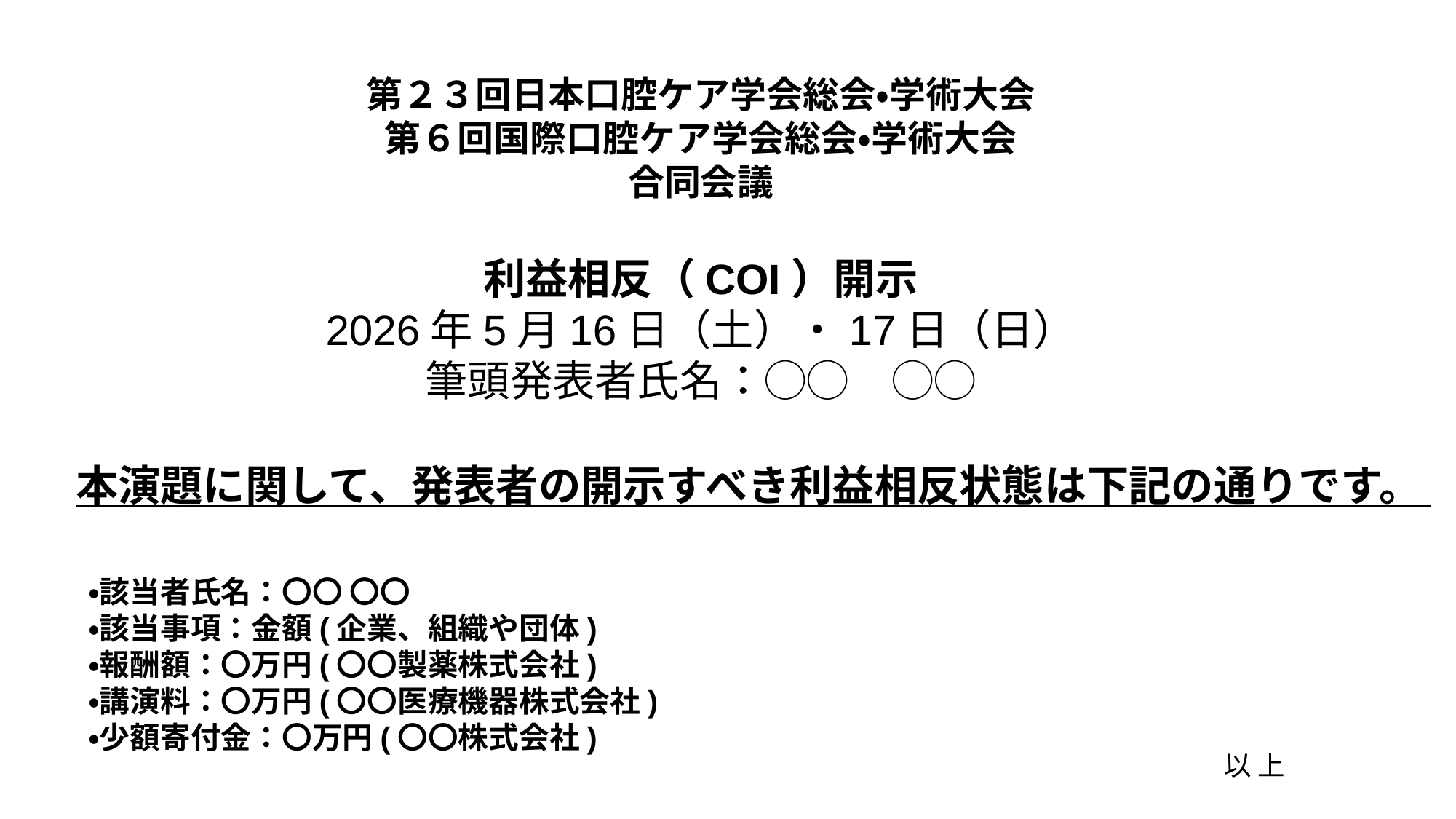

第２３回日本口腔ケア学会総会・学術大会
第６回国際口腔ケア学会総会・学術大会
合同会議
利益相反（COI）開示
2026年5月16日（土）・17日（日）
筆頭発表者氏名：◯◯　◯◯
本演題に関して、発表者の開示すべき利益相反状態は下記の通りです。

・該当者氏名：〇〇 〇〇
・該当事項：金額(企業、組織や団体)
・報酬額：〇万円(〇〇製薬株式会社)
・講演料：〇万円(〇〇医療機器株式会社)
・少額寄付金：〇万円(〇〇株式会社)

以 上